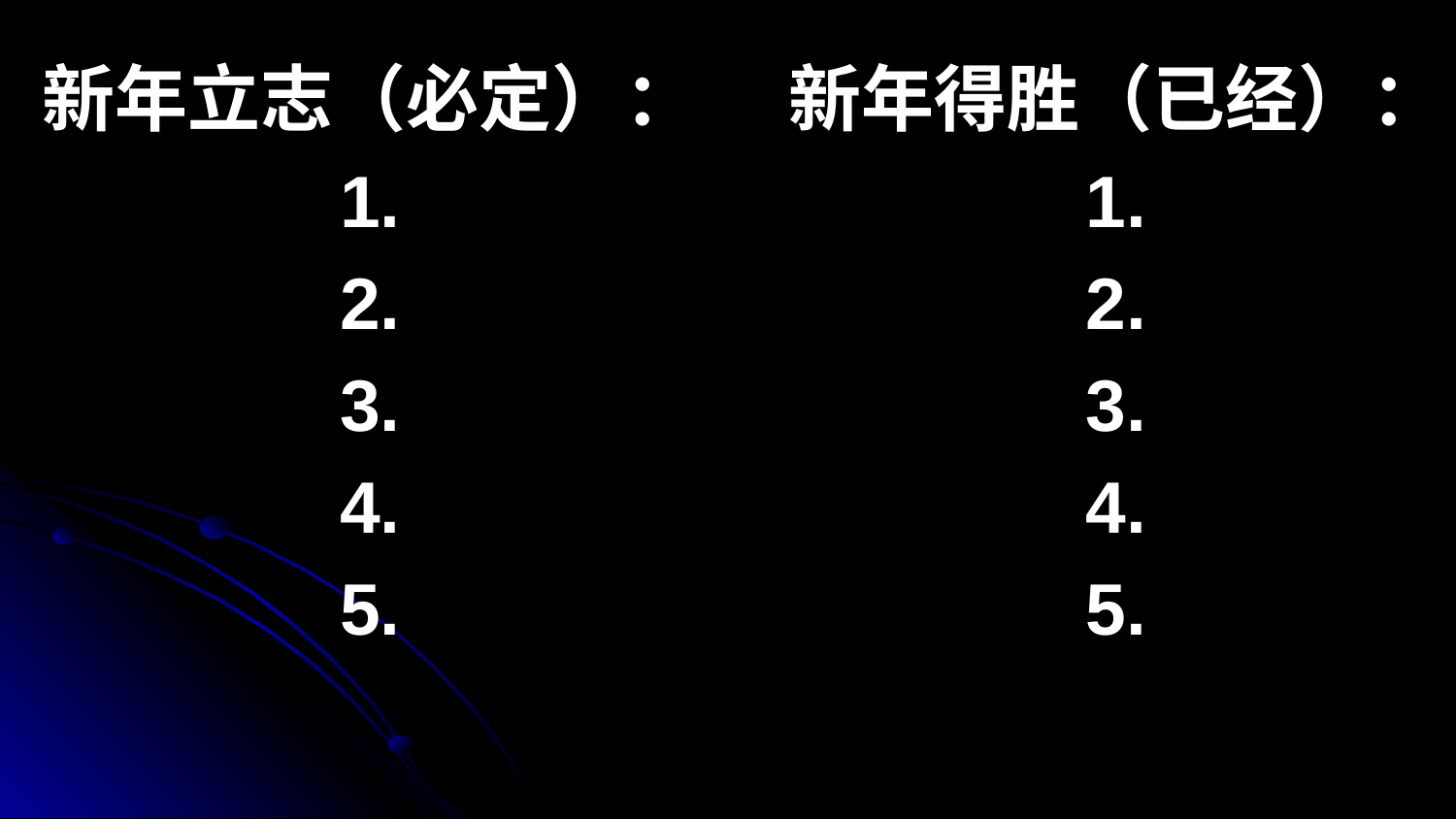

新年立志（必定）：
1.
2.
3.
4.
5.
新年得胜（已经）：
1.
2.
3.
4.
5.